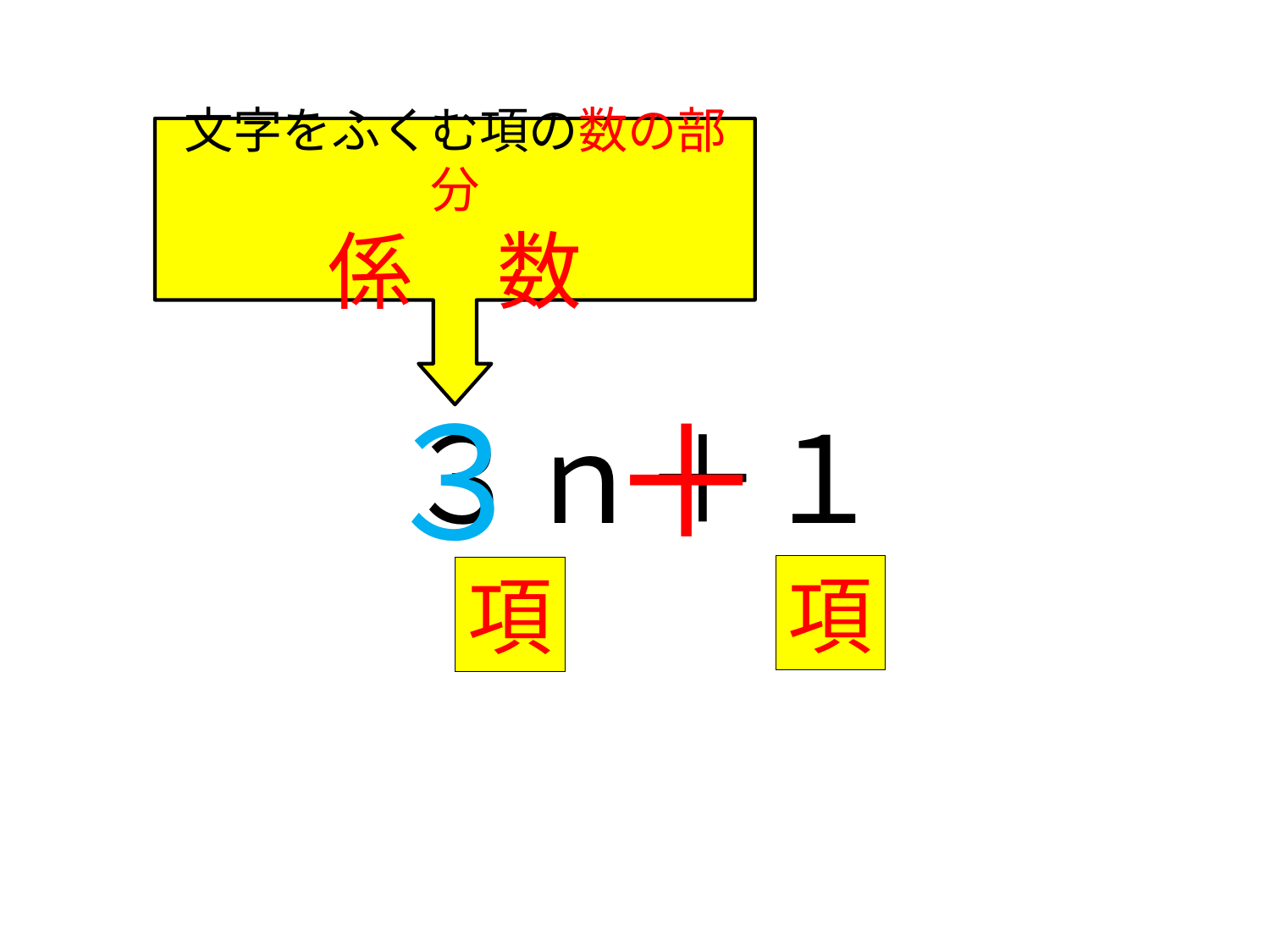

文字をふくむ項の数の部分
係　数
＋
３
３ｎ＋１
項
項